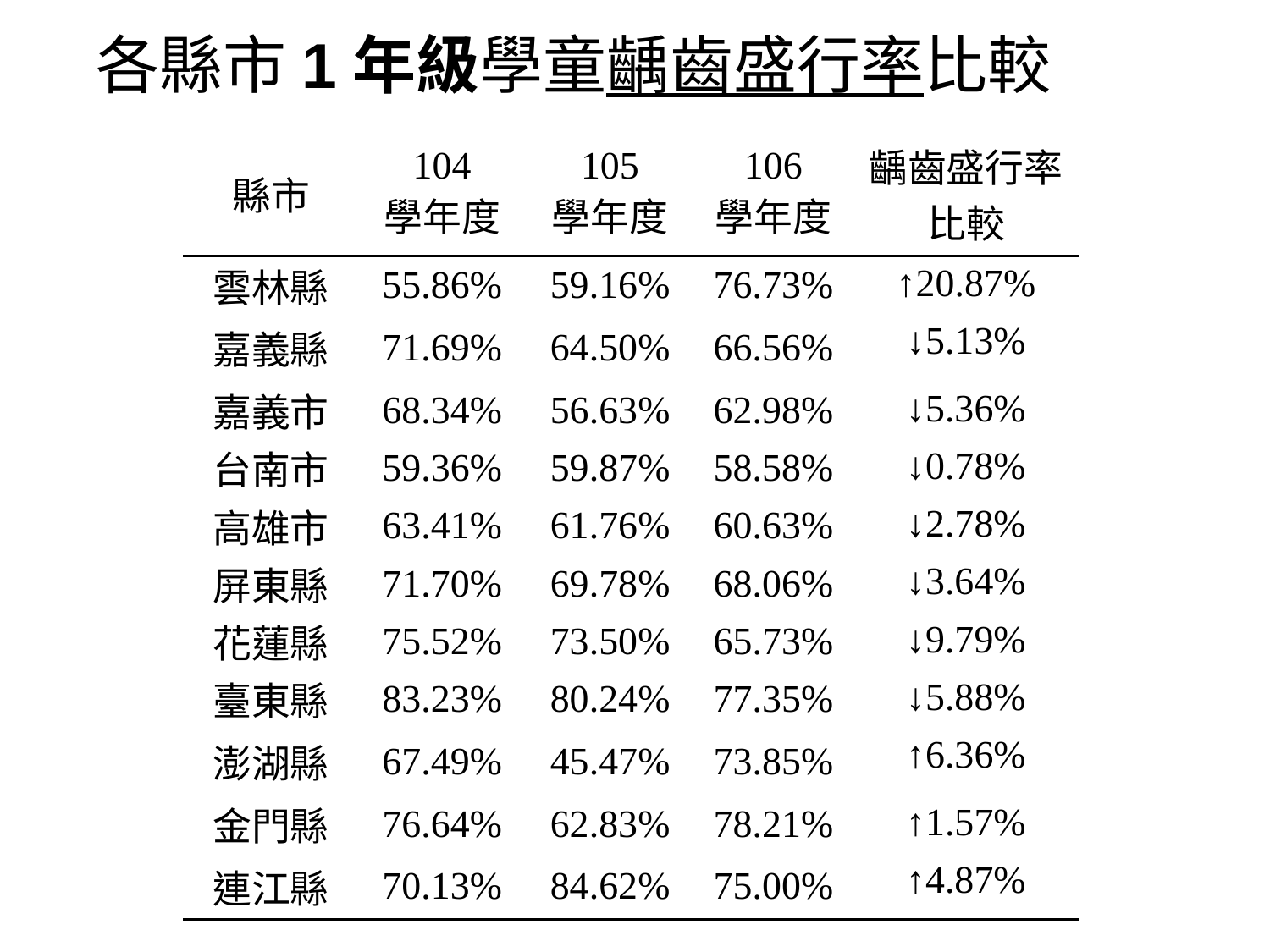

# 各縣市1年級學童齲齒盛行率比較
| 縣市 | 104 學年度 | 105 學年度 | 106 學年度 | 齲齒盛行率 比較 |
| --- | --- | --- | --- | --- |
| 雲林縣 | 55.86% | 59.16% | 76.73% | ↑20.87% |
| 嘉義縣 | 71.69% | 64.50% | 66.56% | ↓5.13% |
| 嘉義市 | 68.34% | 56.63% | 62.98% | ↓5.36% |
| 台南市 | 59.36% | 59.87% | 58.58% | ↓0.78% |
| 高雄市 | 63.41% | 61.76% | 60.63% | ↓2.78% |
| 屏東縣 | 71.70% | 69.78% | 68.06% | ↓3.64% |
| 花蓮縣 | 75.52% | 73.50% | 65.73% | ↓9.79% |
| 臺東縣 | 83.23% | 80.24% | 77.35% | ↓5.88% |
| 澎湖縣 | 67.49% | 45.47% | 73.85% | ↑6.36% |
| 金門縣 | 76.64% | 62.83% | 78.21% | ↑1.57% |
| 連江縣 | 70.13% | 84.62% | 75.00% | ↑4.87% |